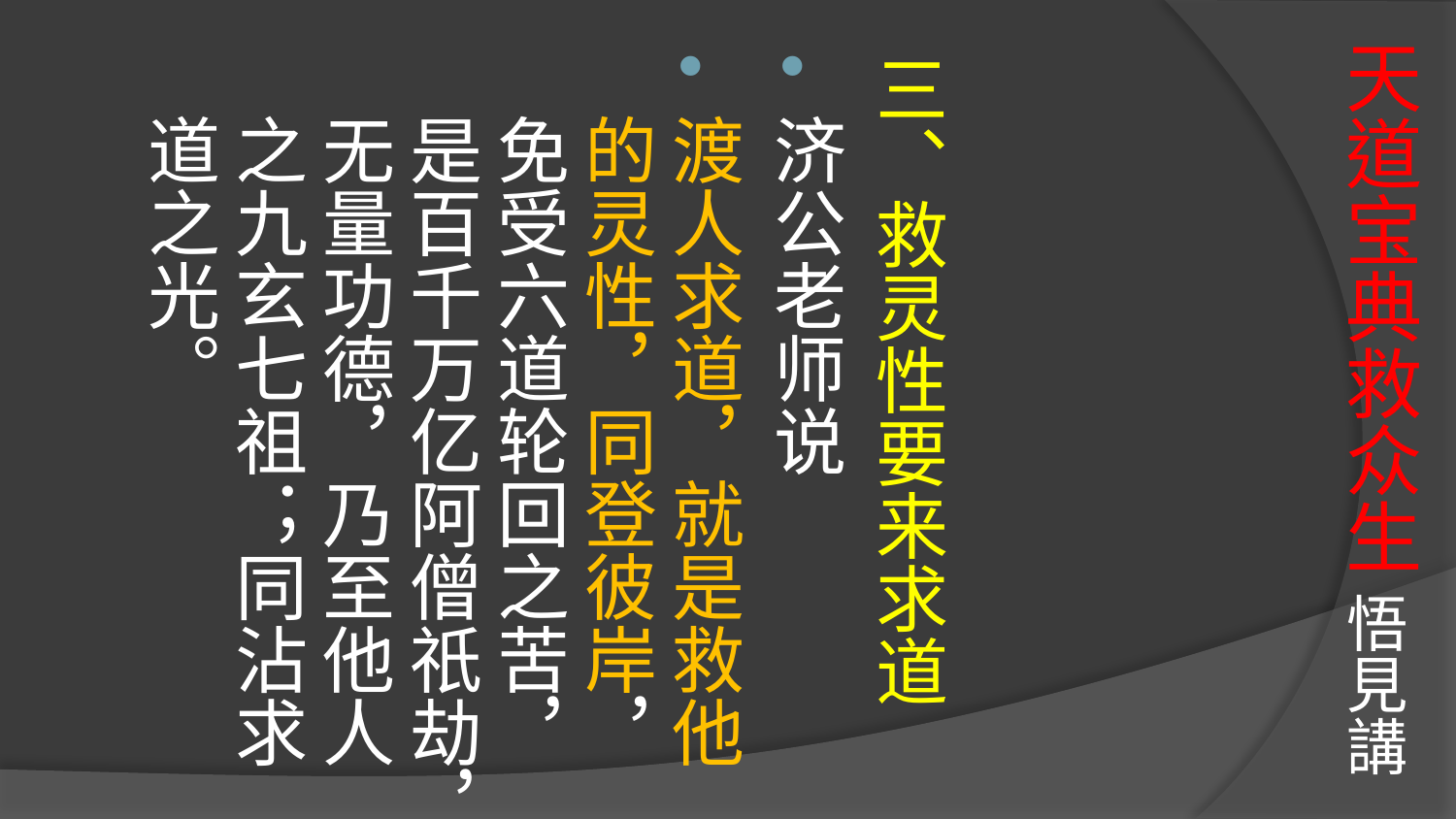

# 天道宝典救众生 悟見講
三、救灵性要来求道
济公老师说
渡人求道，就是救他的灵性，同登彼岸，免受六道轮回之苦，是百千万亿阿僧祇劫，无量功德，乃至他人之九玄七祖；同沾求道之光。